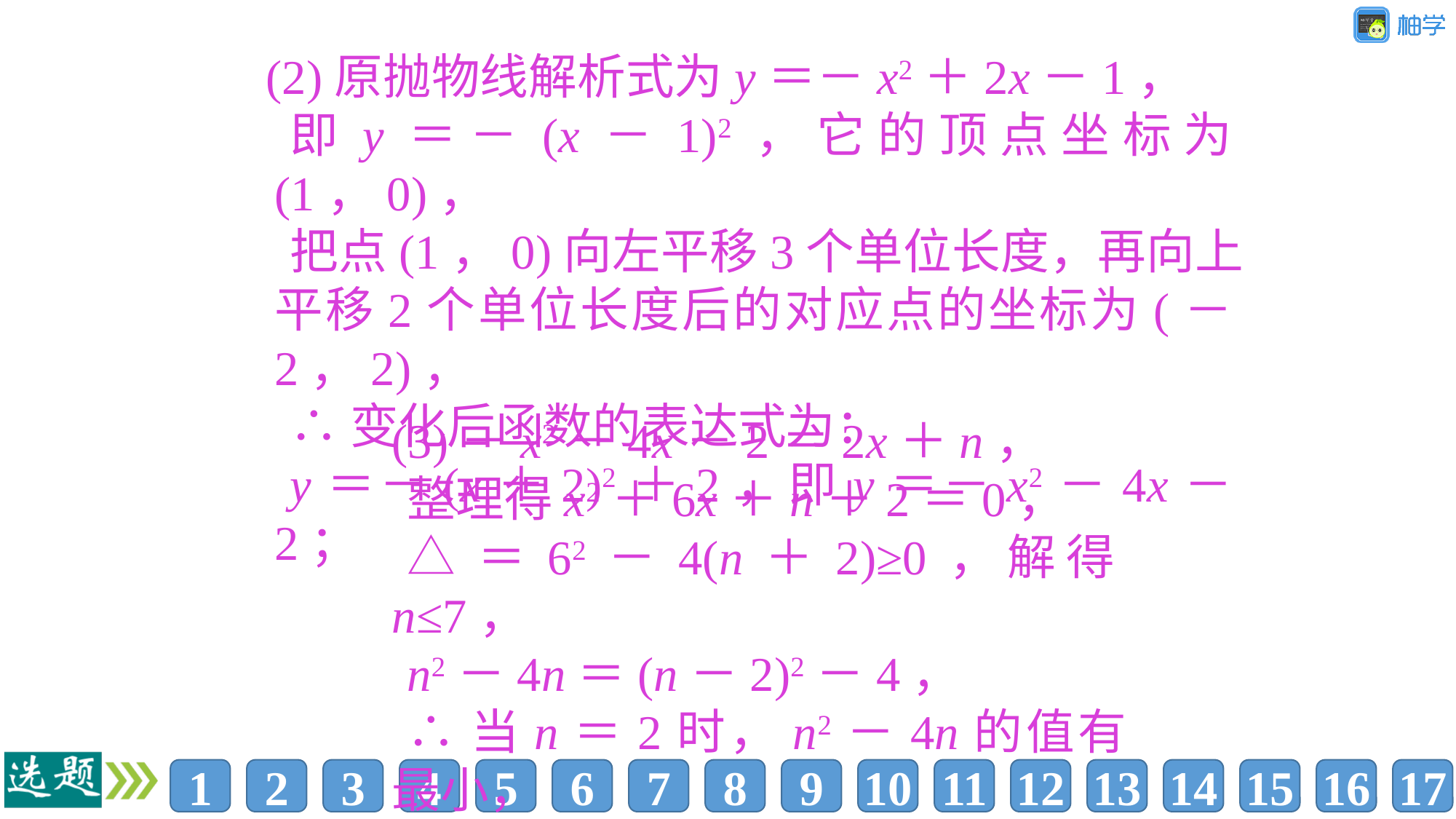

(2)原抛物线解析式为y＝－x2＋2x－1，
即y＝－(x－1)2，它的顶点坐标为(1，0)，
把点(1，0)向左平移3个单位长度，再向上平移2个单位长度后的对应点的坐标为(－2，2)，
∴变化后函数的表达式为：
y＝－(x＋2)2＋2，即y＝－x2－4x－2；
(3)－x2－4x－2＝2x＋n，
整理得x2＋6x＋n＋2＝0，
△＝62－4(n＋2)≥0，解得n≤7，
n2－4n＝(n－2)2－4，
∴当n＝2时，n2－4n的值有最小，
n2－4n最小值为－4．